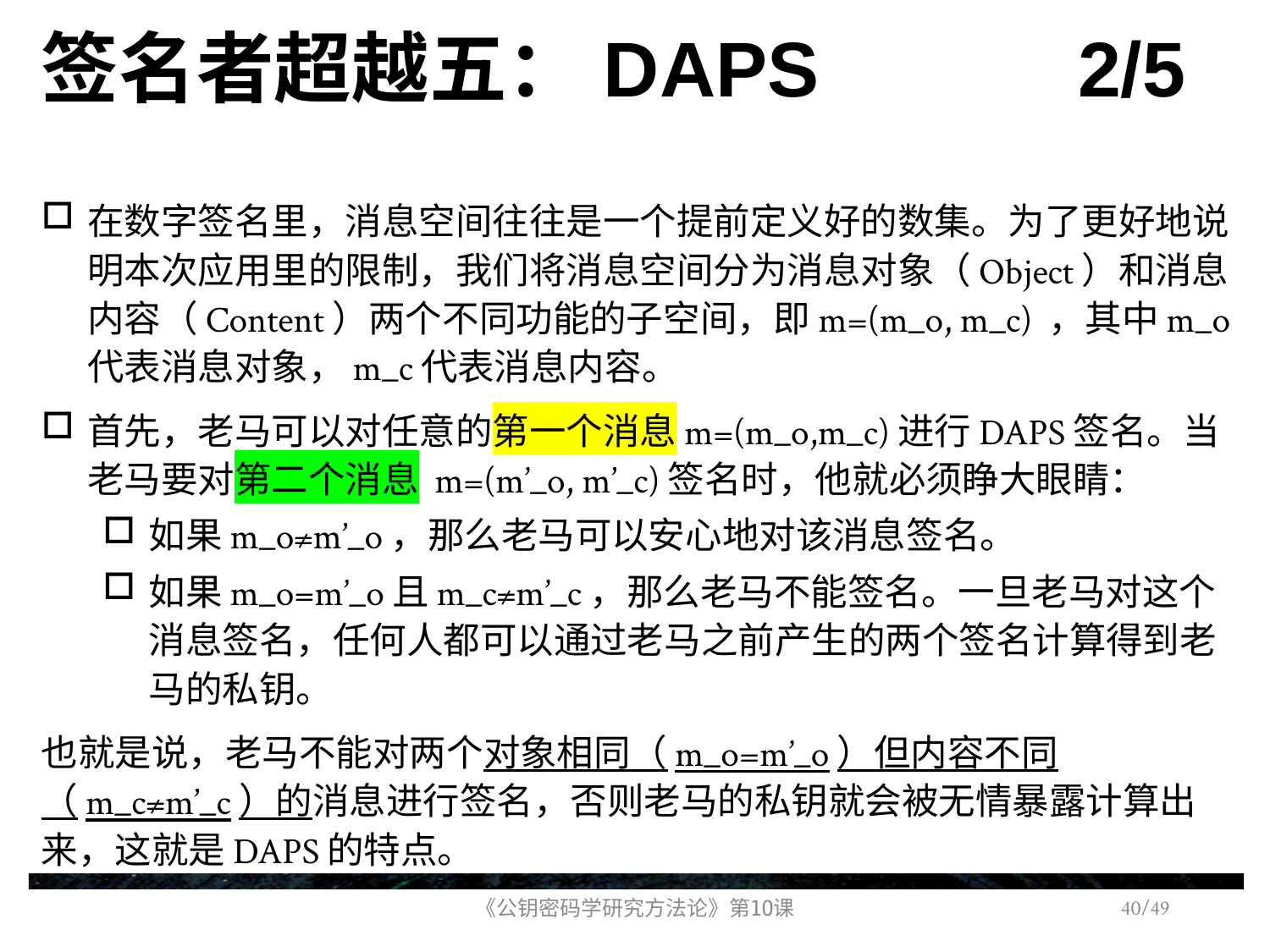

# 签名者超越五：DAPS            2/5
在数字签名里，消息空间往往是一个提前定义好的数集。为了更好地说明本次应用里的限制，我们将消息空间分为消息对象（Object）和消息内容（Content）两个不同功能的子空间，即m=(m_o, m_c) ，其中m_o代表消息对象，m_c代表消息内容。
首先，老马可以对任意的第一个消息m=(m_o,m_c)进行DAPS签名。当老马要对第二个消息 m=(m’_o, m’_c)签名时，他就必须睁大眼睛：
如果m_o≠m’_o，那么老马可以安心地对该消息签名。
如果m_o=m’_o且m_c≠m’_c，那么老马不能签名。一旦老马对这个消息签名，任何人都可以通过老马之前产生的两个签名计算得到老马的私钥。
也就是说，老马不能对两个对象相同（m_o=m’_o）但内容不同（m_c≠m’_c）的消息进行签名，否则老马的私钥就会被无情暴露计算出来，这就是DAPS的特点。
《公钥密码学研究方法论》第10课
40/49